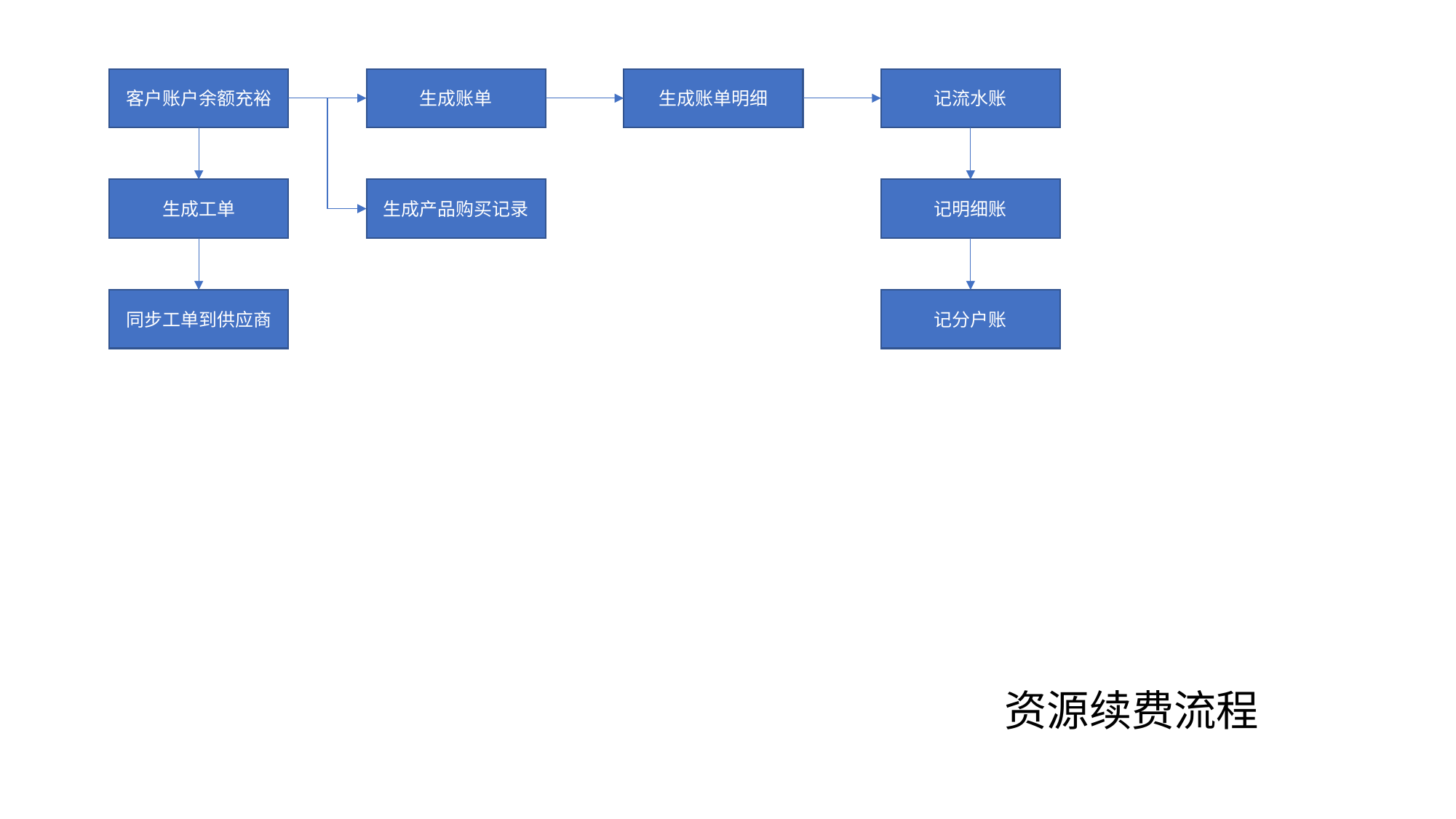

客户账户余额充裕
生成账单
生成账单明细
记流水账
记明细账
生成工单
生成产品购买记录
同步工单到供应商
记分户账
资源续费流程